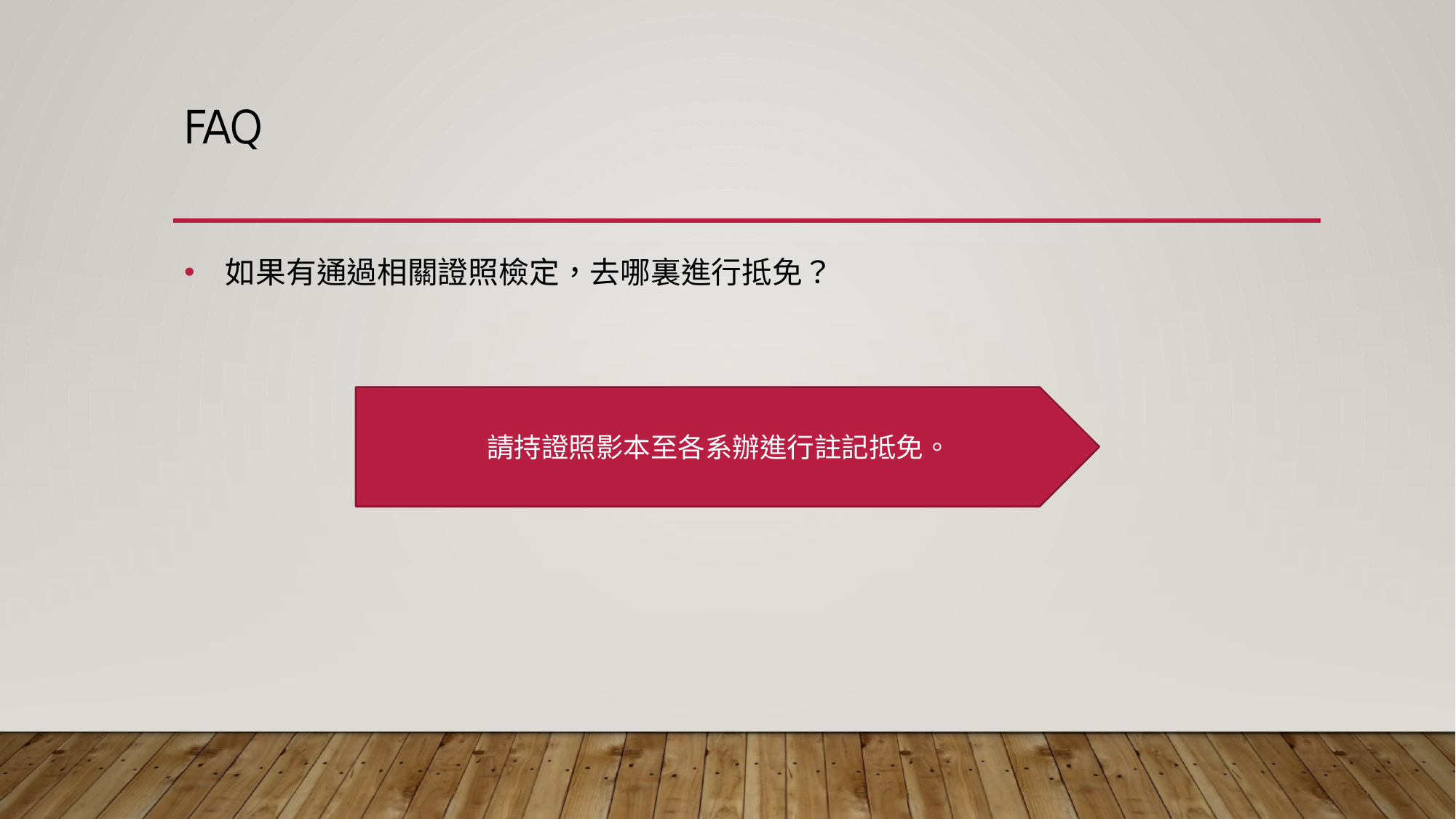

# FAQ
 如果有通過相關證照檢定，去哪裏進行抵免？
 請持證照影本至各系辦進行註記抵免。